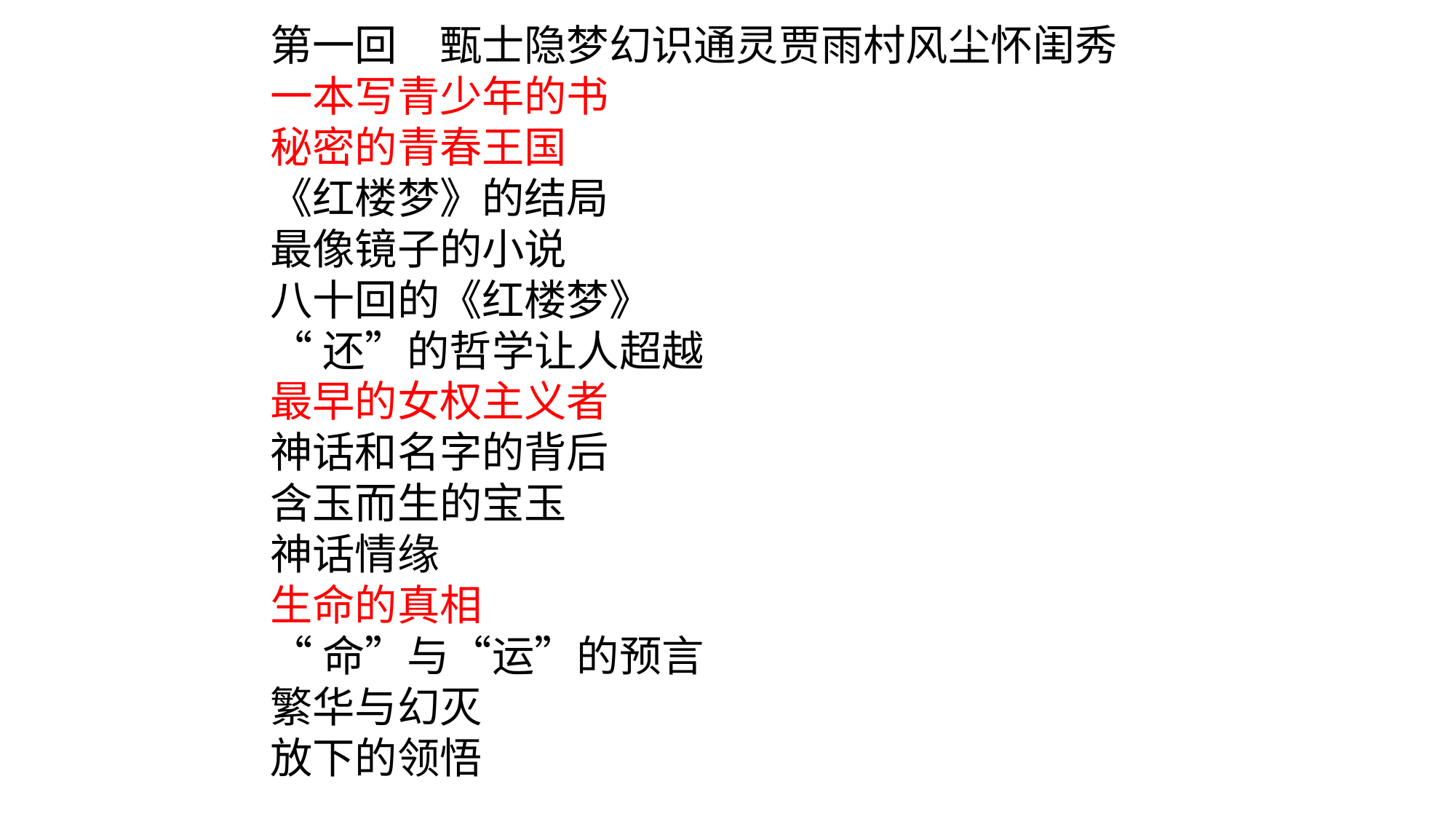

第一回　甄士隐梦幻识通灵贾雨村风尘怀闺秀
一本写青少年的书
秘密的青春王国
《红楼梦》的结局
最像镜子的小说
八十回的《红楼梦》
“还”的哲学让人超越
最早的女权主义者
神话和名字的背后
含玉而生的宝玉
神话情缘
生命的真相
“命”与“运”的预言
繁华与幻灭
放下的领悟